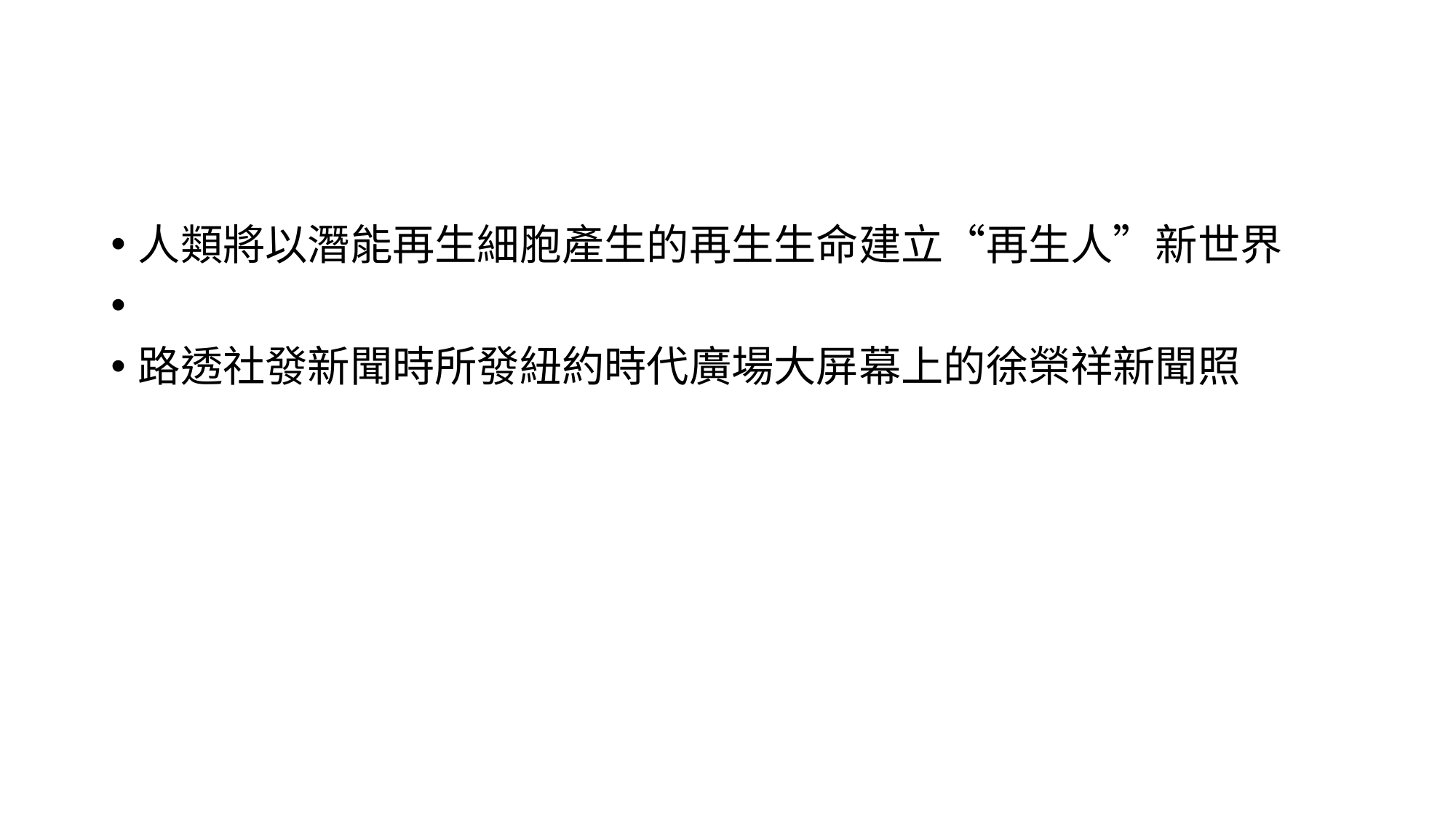

#
人類將以潛能再生細胞產生的再生生命建立“再生人”新世界

路透社發新聞時所發紐約時代廣場大屏幕上的徐榮祥新聞照